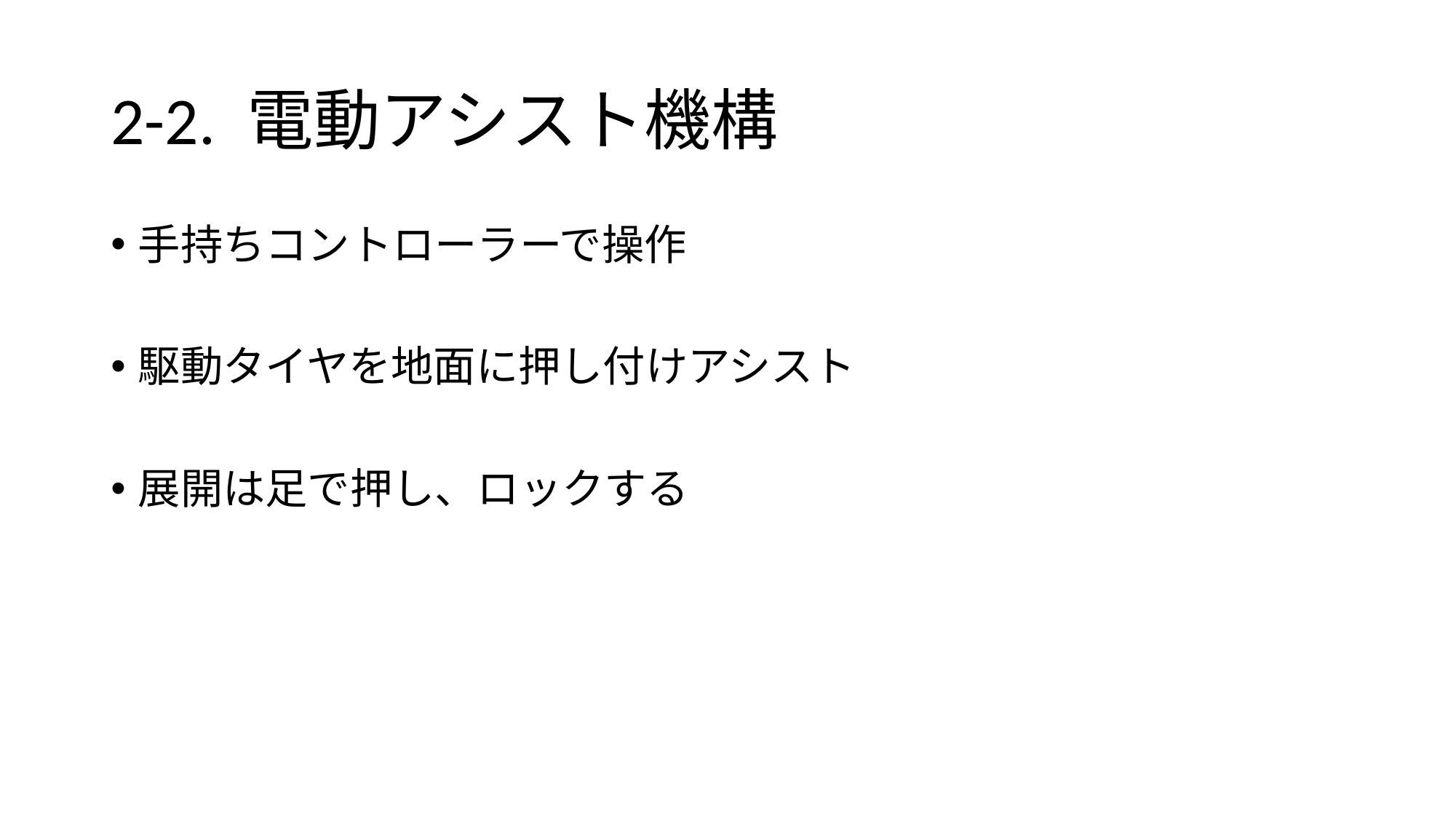

# 2-2. 電動アシスト機構
手持ちコントローラーで操作

駆動タイヤを地面に押し付けアシスト

展開は足で押し、ロックする